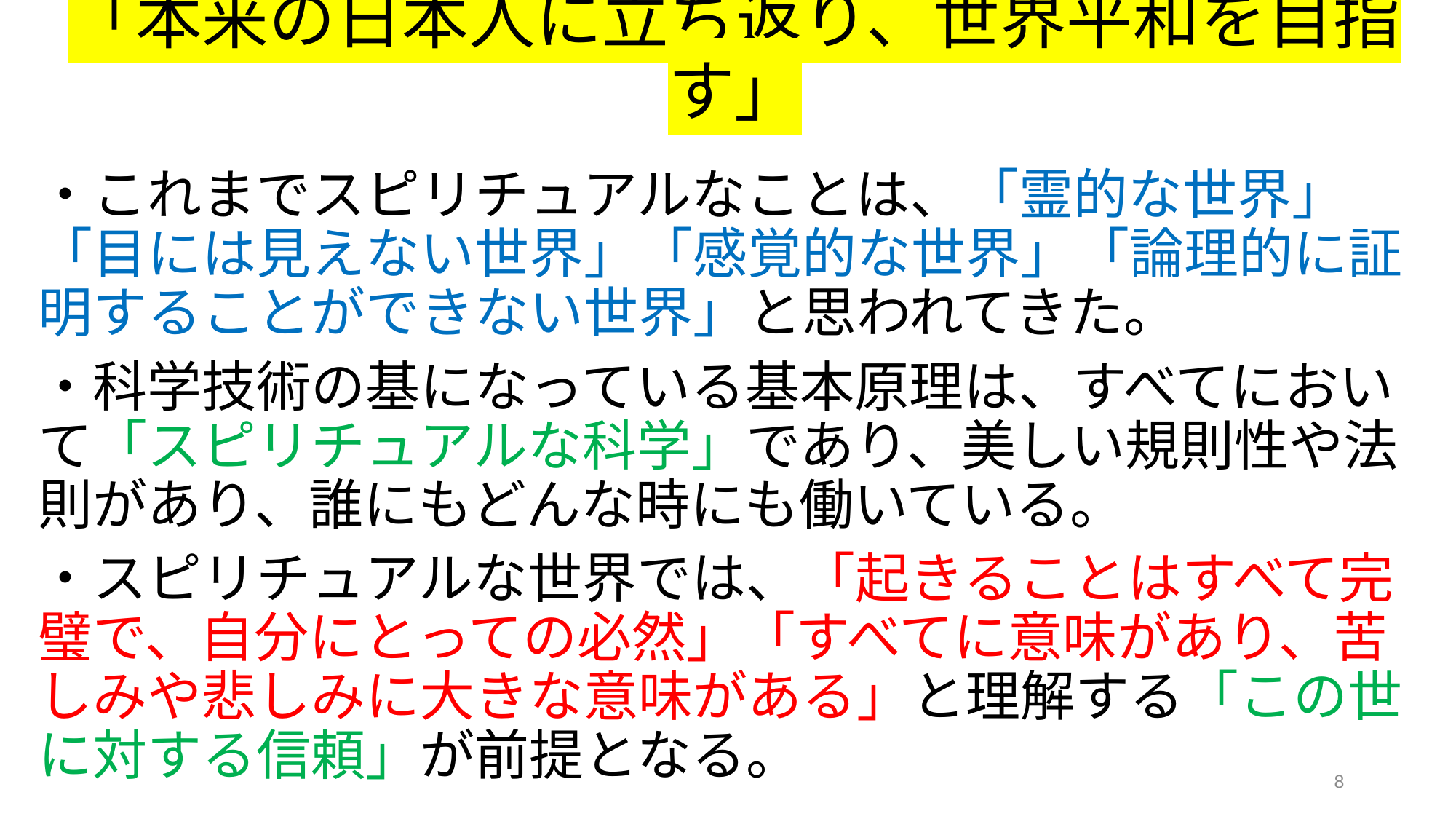

# 「本来の日本人に立ち返り、世界平和を目指す」
・これまでスピリチュアルなことは、「霊的な世界」「目には見えない世界」「感覚的な世界」「論理的に証明することができない世界」と思われてきた。
・科学技術の基になっている基本原理は、すべてにおいて「スピリチュアルな科学」であり、美しい規則性や法則があり、誰にもどんな時にも働いている。
・スピリチュアルな世界では、「起きることはすべて完璧で、自分にとっての必然」「すべてに意味があり、苦しみや悲しみに大きな意味がある」と理解する「この世に対する信頼」が前提となる。

8